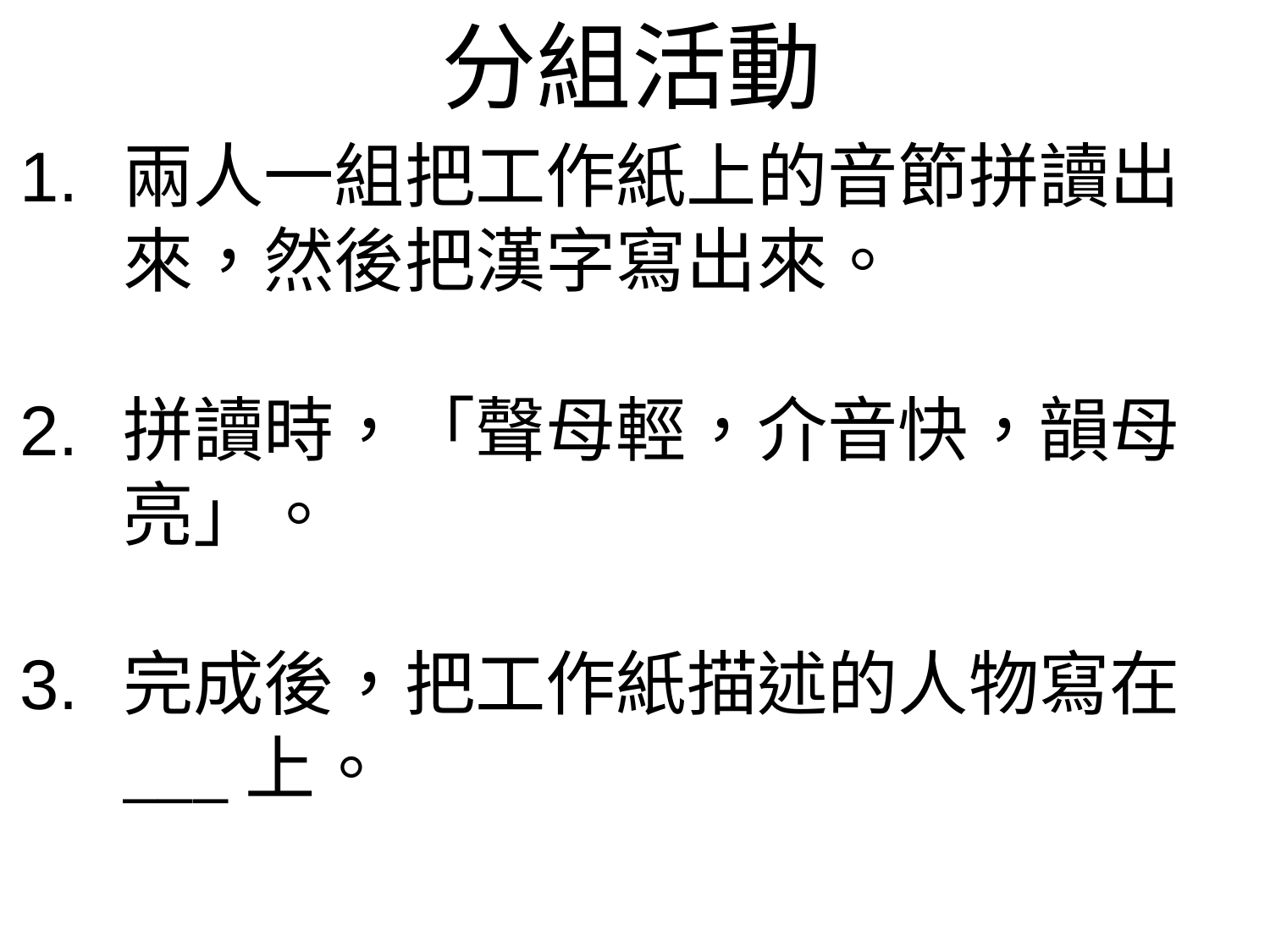

分組活動
兩人一組把工作紙上的音節拼讀出來，然後把漢字寫出來。

拼讀時，「聲母輕，介音快，韻母亮」。
完成後，把工作紙描述的人物寫在___上。